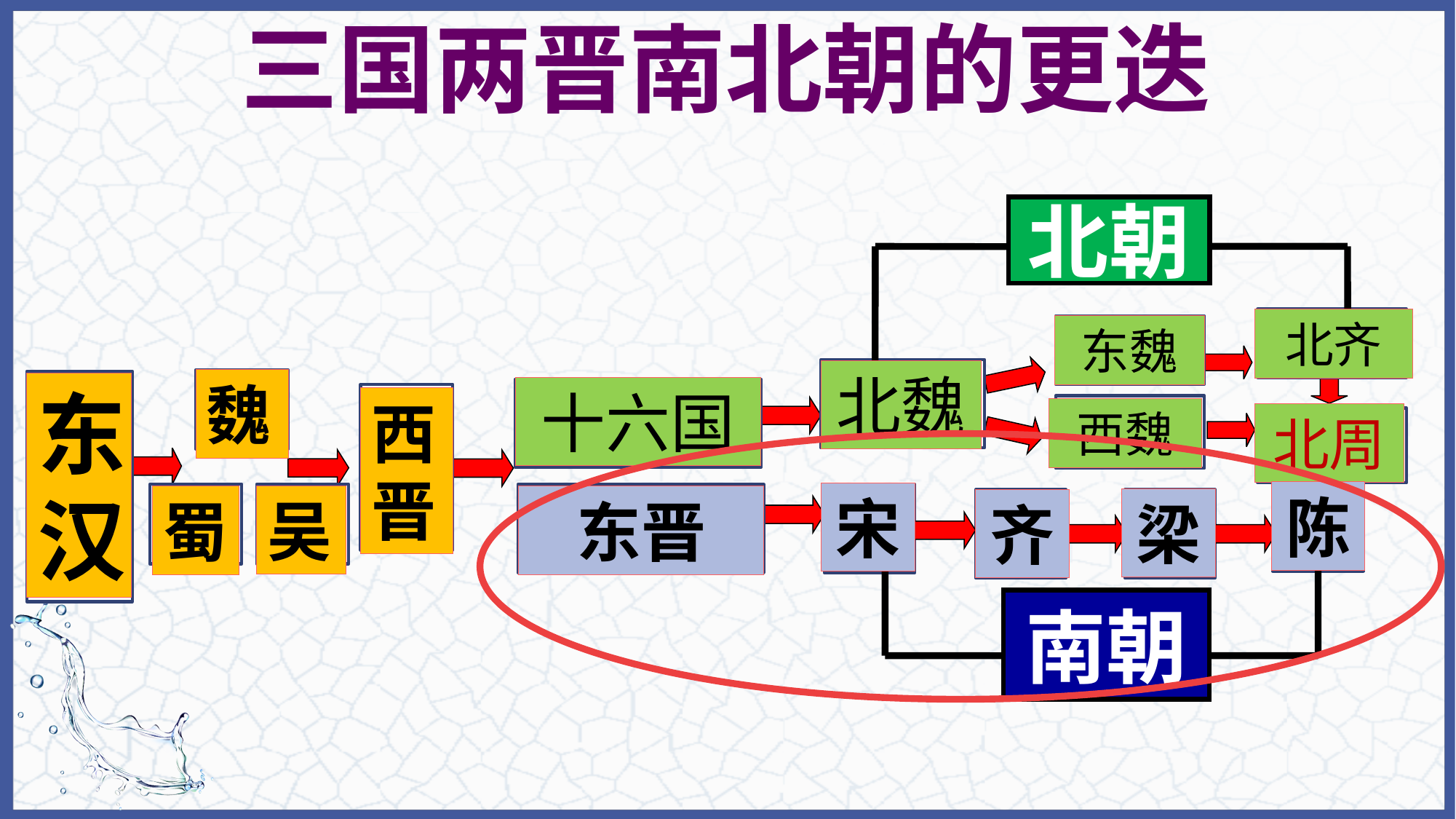

三国两晋南北朝的更迭
北朝

北齐
东魏

北魏

魏

东汉

十六国

西晋

西魏
北周

陈
宋

吴
蜀
东晋
梁

齐

南朝